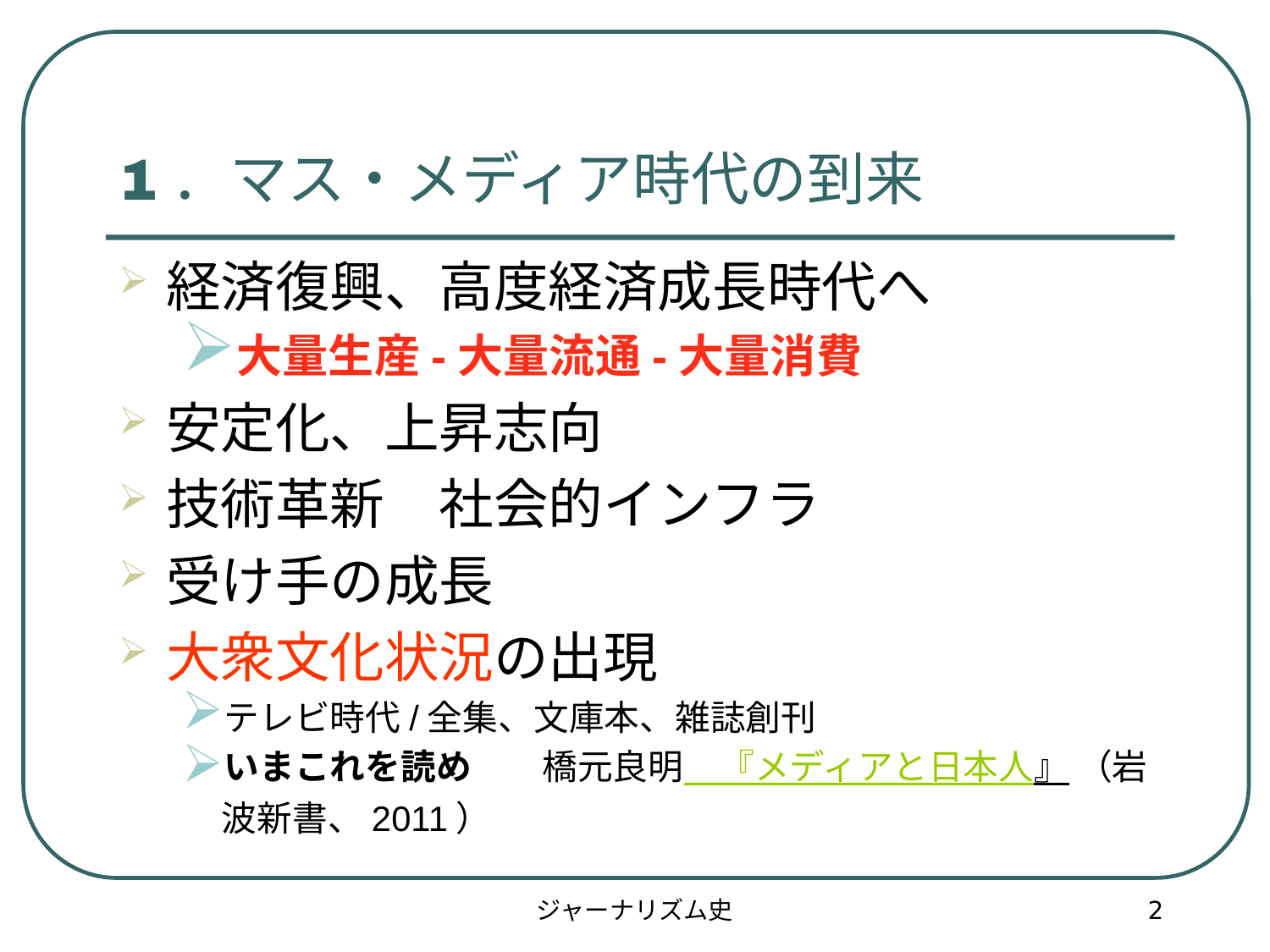

1．マス・メディア時代の到来
経済復興、高度経済成長時代へ
大量生産-大量流通-大量消費
安定化、上昇志向
技術革新　社会的インフラ
受け手の成長
大衆文化状況の出現
テレビ時代/全集、文庫本、雑誌創刊
いまこれを読め　　橋元良明　『メディアと日本人』 （岩波新書、2011）
ジャーナリズム史
2